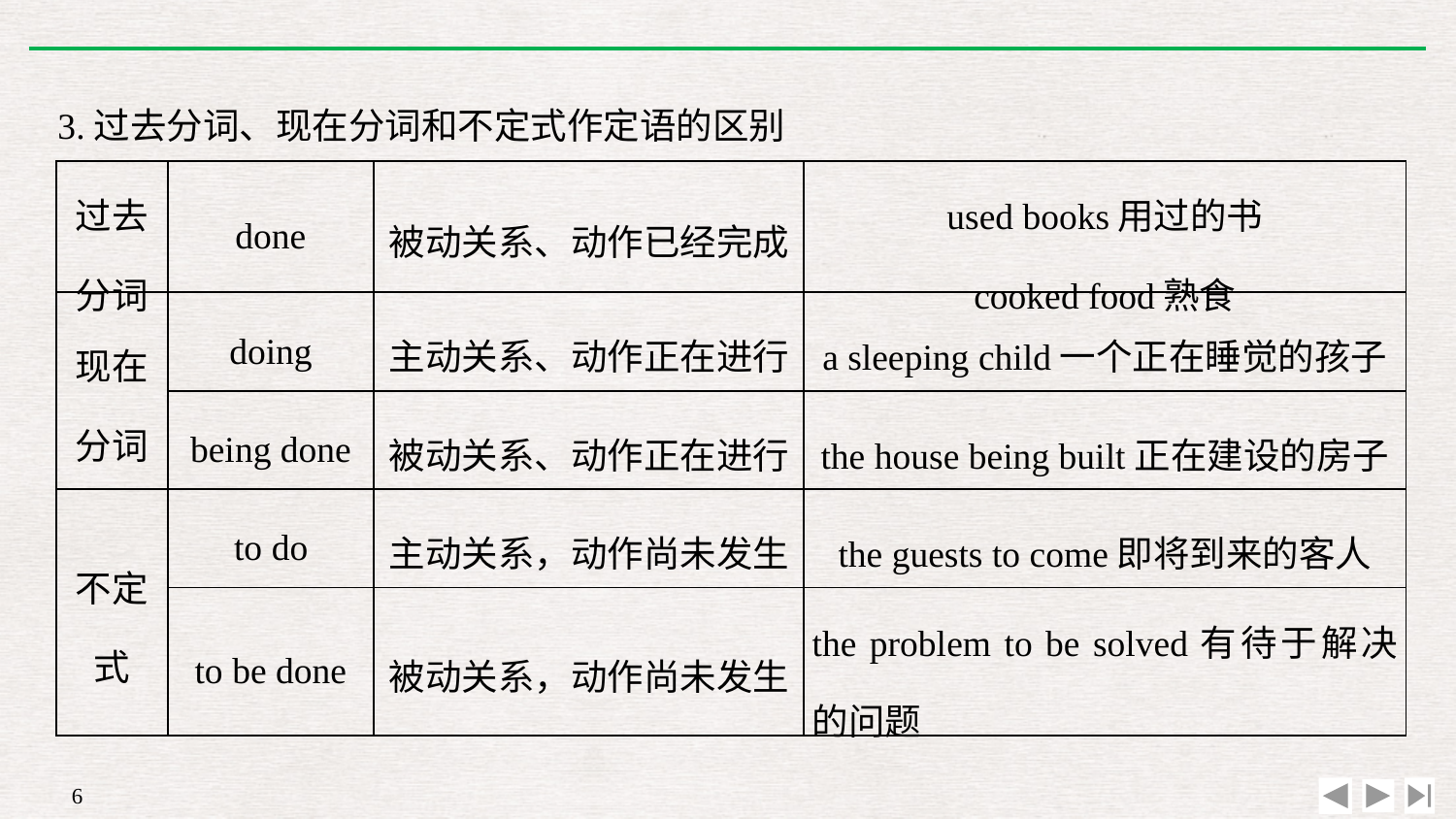

3.过去分词、现在分词和不定式作定语的区别
| 过去分词 | done | 被动关系、动作已经完成 | used books用过的书 cooked food熟食 |
| --- | --- | --- | --- |
| 现在分词 | doing | 主动关系、动作正在进行 | a sleeping child一个正在睡觉的孩子 |
|  | being done | 被动关系、动作正在进行 | the house being built正在建设的房子 |
| 不定式 | to do | 主动关系，动作尚未发生 | the guests to come即将到来的客人 |
|  | to be done | 被动关系，动作尚未发生 | the problem to be solved有待于解决的问题 |